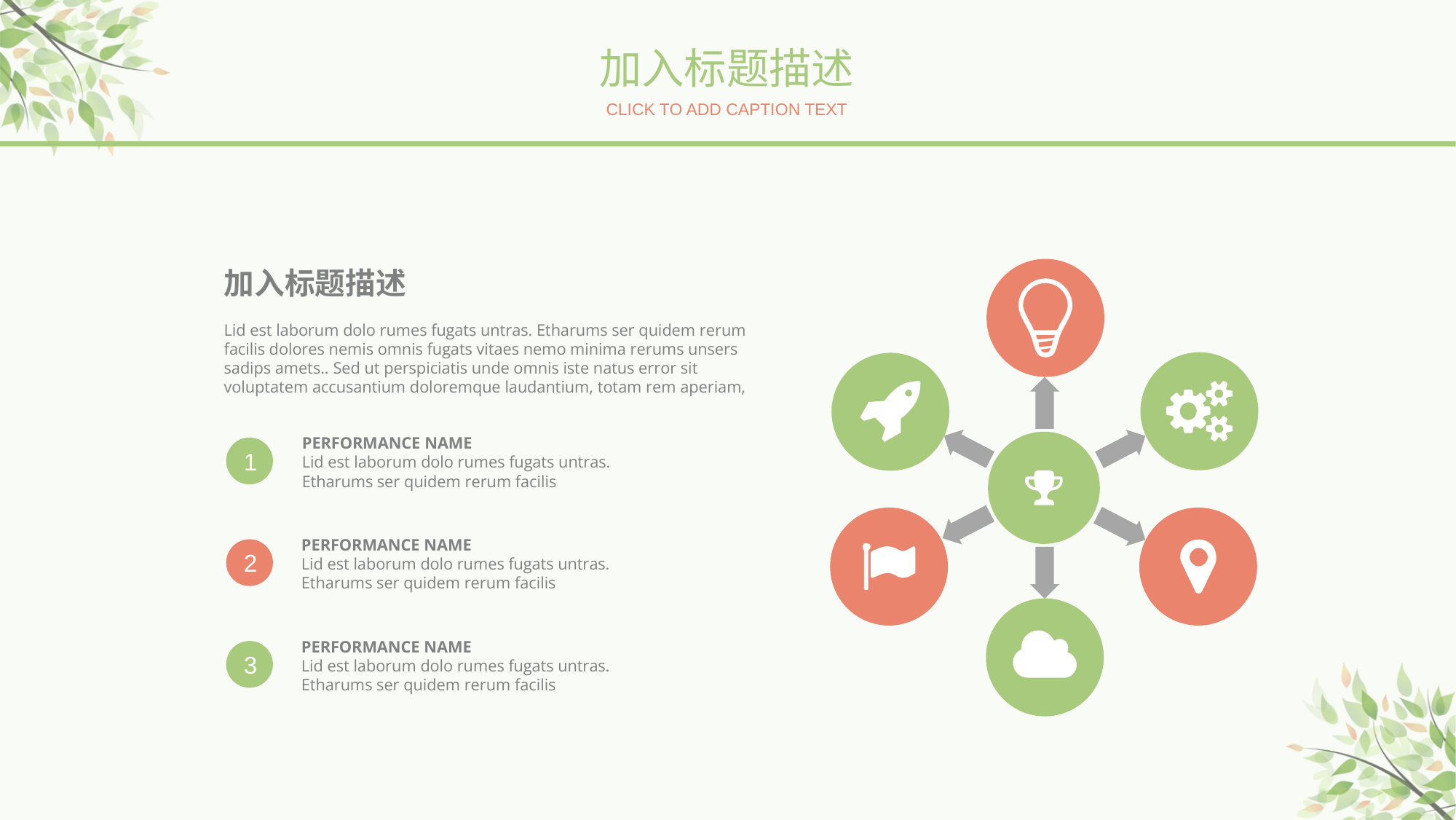

加入标题描述
CLICK TO ADD CAPTION TEXT

加入标题描述

Lid est laborum dolo rumes fugats untras. Etharums ser quidem rerum facilis dolores nemis omnis fugats vitaes nemo minima rerums unsers sadips amets.. Sed ut perspiciatis unde omnis iste natus error sit voluptatem accusantium doloremque laudantium, totam rem aperiam,

PERFORMANCE NAME
Lid est laborum dolo rumes fugats untras. Etharums ser quidem rerum facilis
1
PERFORMANCE NAME
Lid est laborum dolo rumes fugats untras. Etharums ser quidem rerum facilis
2
PERFORMANCE NAME
Lid est laborum dolo rumes fugats untras. Etharums ser quidem rerum facilis
3